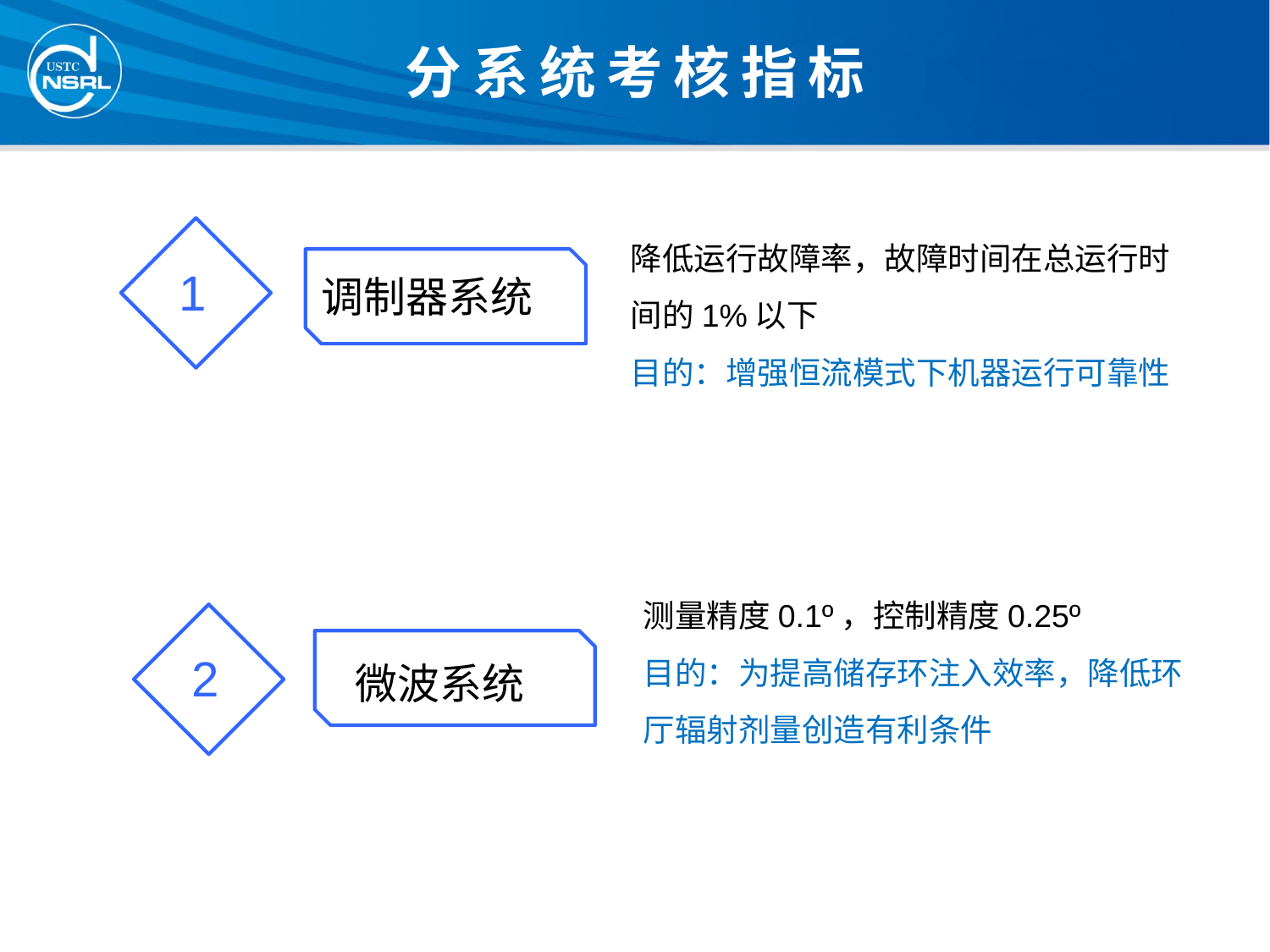

# 分系统考核指标
降低运行故障率，故障时间在总运行时间的1%以下
目的：增强恒流模式下机器运行可靠性

1
调制器系统
测量精度0.1º，控制精度0.25º
目的：为提高储存环注入效率，降低环厅辐射剂量创造有利条件

2
微波系统